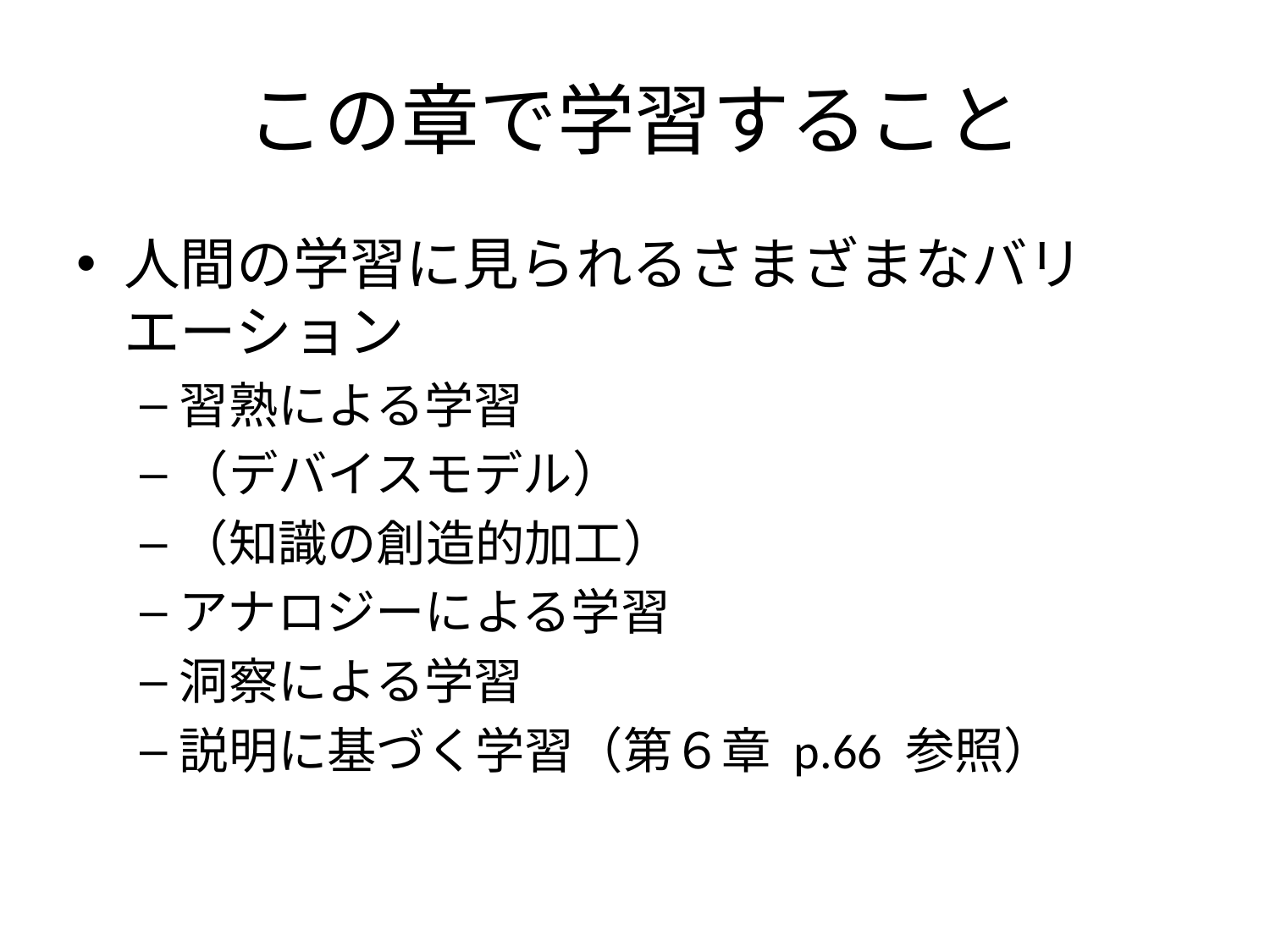

# この章で学習すること
人間の学習に見られるさまざまなバリエーション
習熟による学習
（デバイスモデル）
（知識の創造的加工）
アナロジーによる学習
洞察による学習
説明に基づく学習（第６章 p.66 参照）